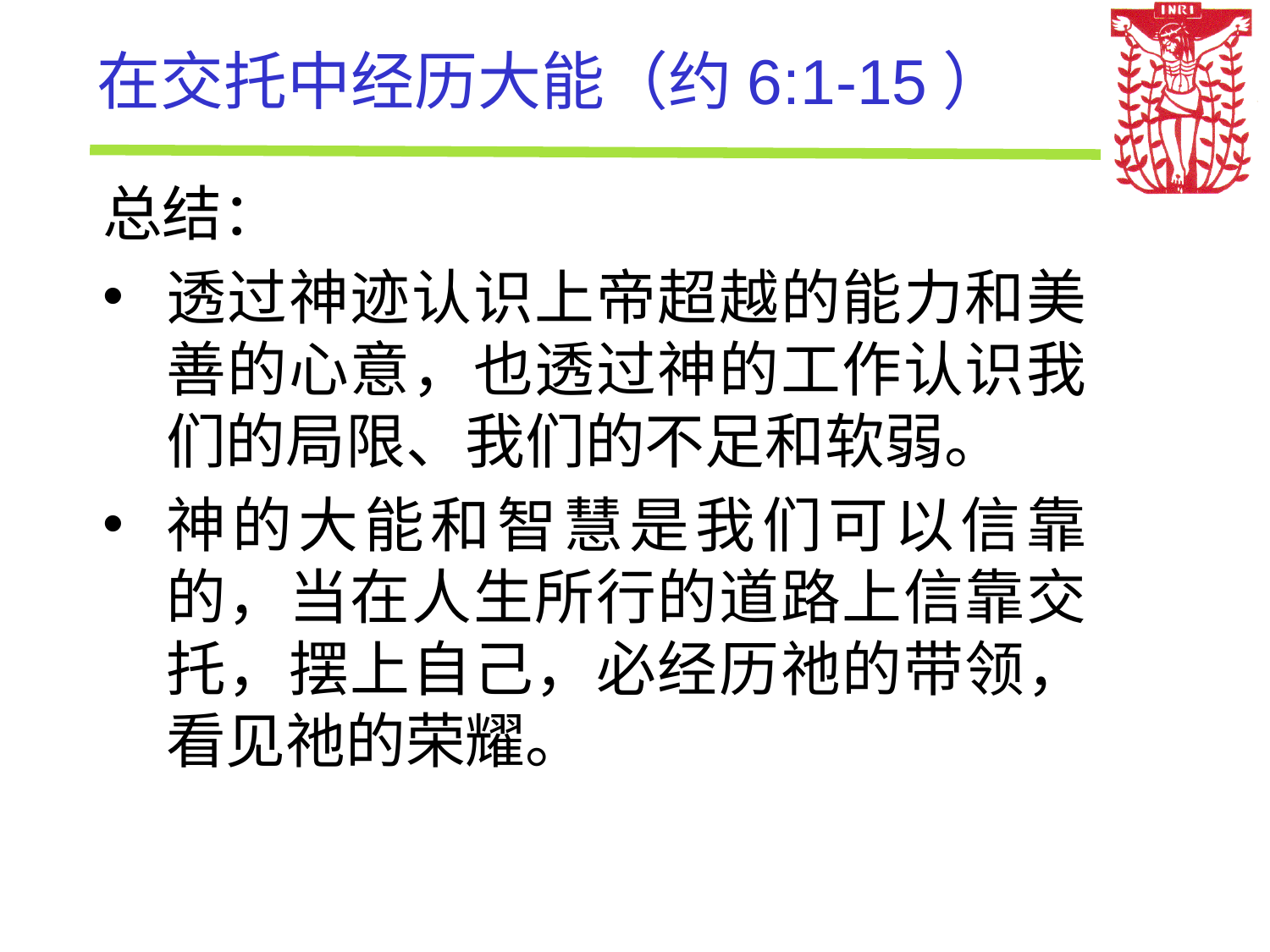

# 在交托中经历大能（约6:1-15）
总结：
透过神迹认识上帝超越的能力和美善的心意，也透过神的工作认识我们的局限、我们的不足和软弱。
神的大能和智慧是我们可以信靠的，当在人生所行的道路上信靠交托，摆上自己，必经历祂的带领，看见祂的荣耀。